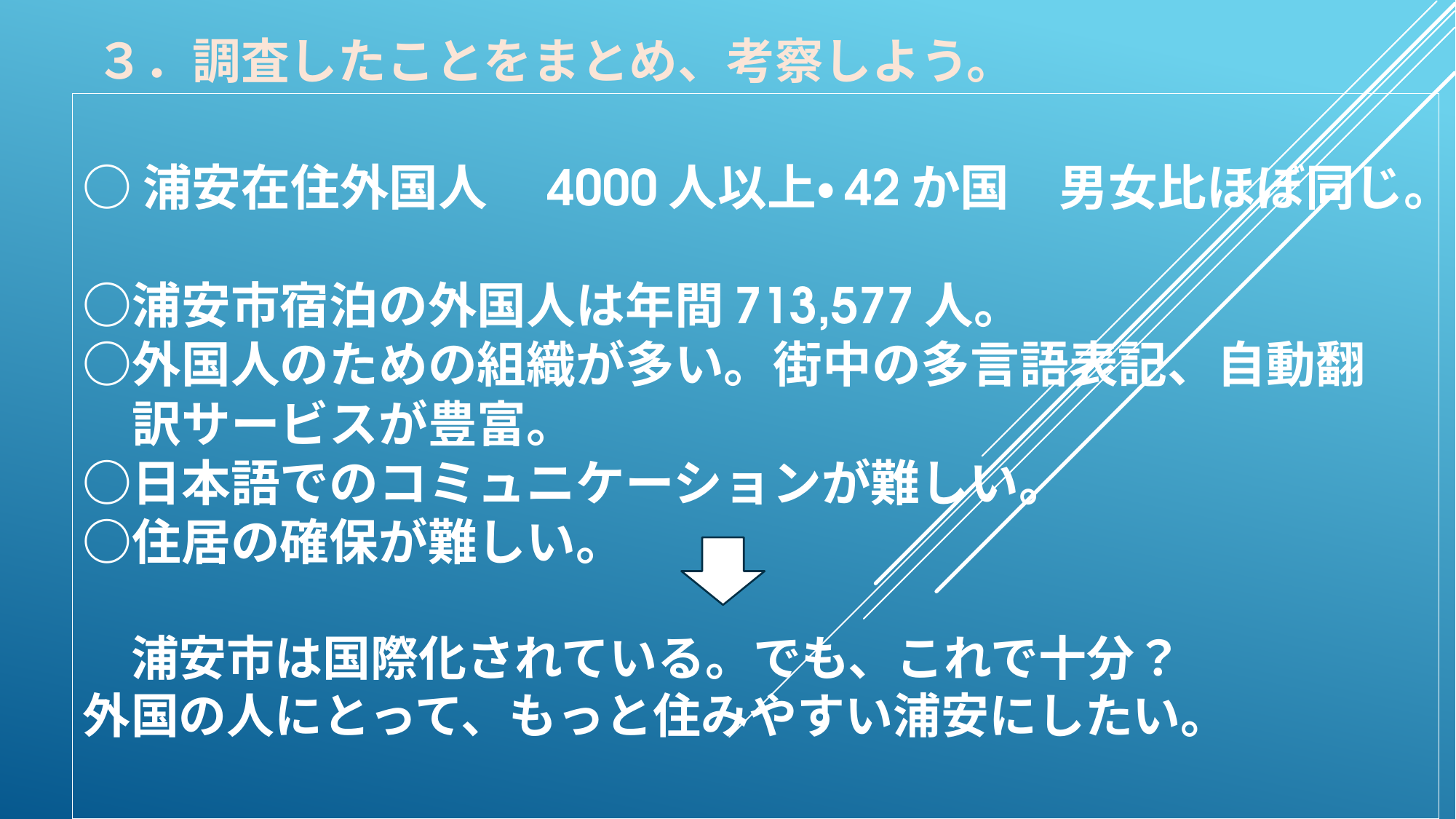

３．調査したことをまとめ、考察しよう。
# ○浦安在住外国人　4000人以上・42か国　男女比ほぼ同じ。 ○浦安市宿泊の外国人は年間713,577人。 ○外国人のための組織が多い。街中の多言語表記、自動翻　 　訳サービスが豊富。 ○日本語でのコミュニケーションが難しい。 ○住居の確保が難しい。 　浦安市は国際化されている。でも、これで十分？ 外国の人にとって、もっと住みやすい浦安にしたい。